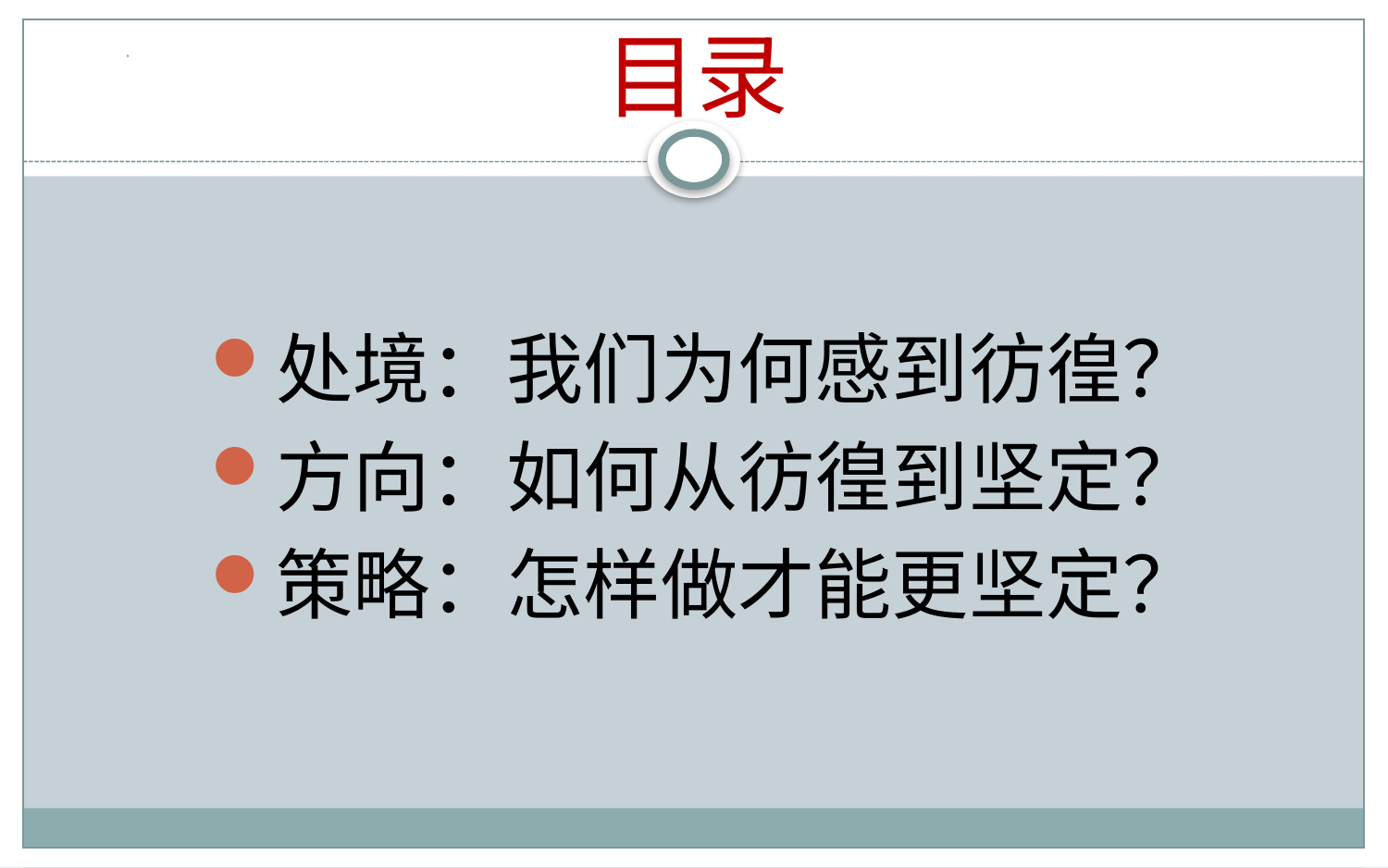

# 目录
处境：我们为何感到彷徨？
方向：如何从彷徨到坚定？
策略：怎样做才能更坚定？